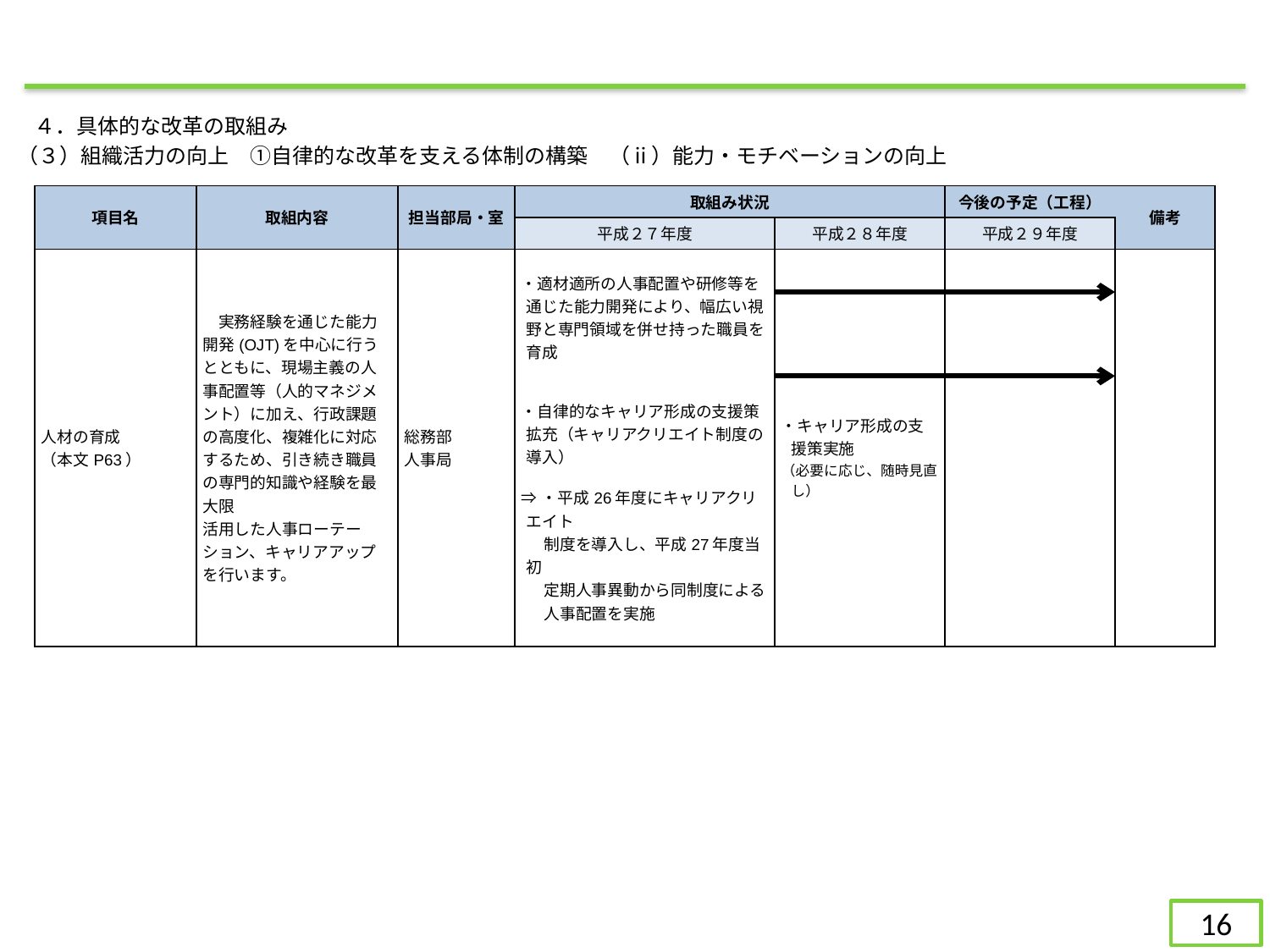

４．具体的な改革の取組み
（３）組織活力の向上　①自律的な改革を支える体制の構築　（ⅱ）能力・モチベーションの向上
| 項目名 | 取組内容 | 担当部局・室 | 取組み状況 |  | 今後の予定（工程） | 備考 |
| --- | --- | --- | --- | --- | --- | --- |
|  |  |  | 平成２７年度 | 平成２８年度 | 平成２９年度 |  |
| 人材の育成 （本文P63） | 実務経験を通じた能力開発(OJT)を中心に行うとともに、現場主義の人事配置等（人的マネジメント）に加え、行政課題の高度化、複雑化に対応するため、引き続き職員の専門的知識や経験を最大限 活用した人事ローテーション、キャリアアップを行います。 | 総務部 人事局 | ・適材適所の人事配置や研修等を通じた能力開発により、幅広い視野と専門領域を併せ持った職員を育成   ・自律的なキャリア形成の支援策拡充（キャリアクリエイト制度の導入） ⇒・平成26年度にキャリアクリエイト 制度を導入し、平成27年度当初 定期人事異動から同制度による 人事配置を実施 | ・キャリア形成の支援策実施 （必要に応じ、随時見直し） |  |  |
16